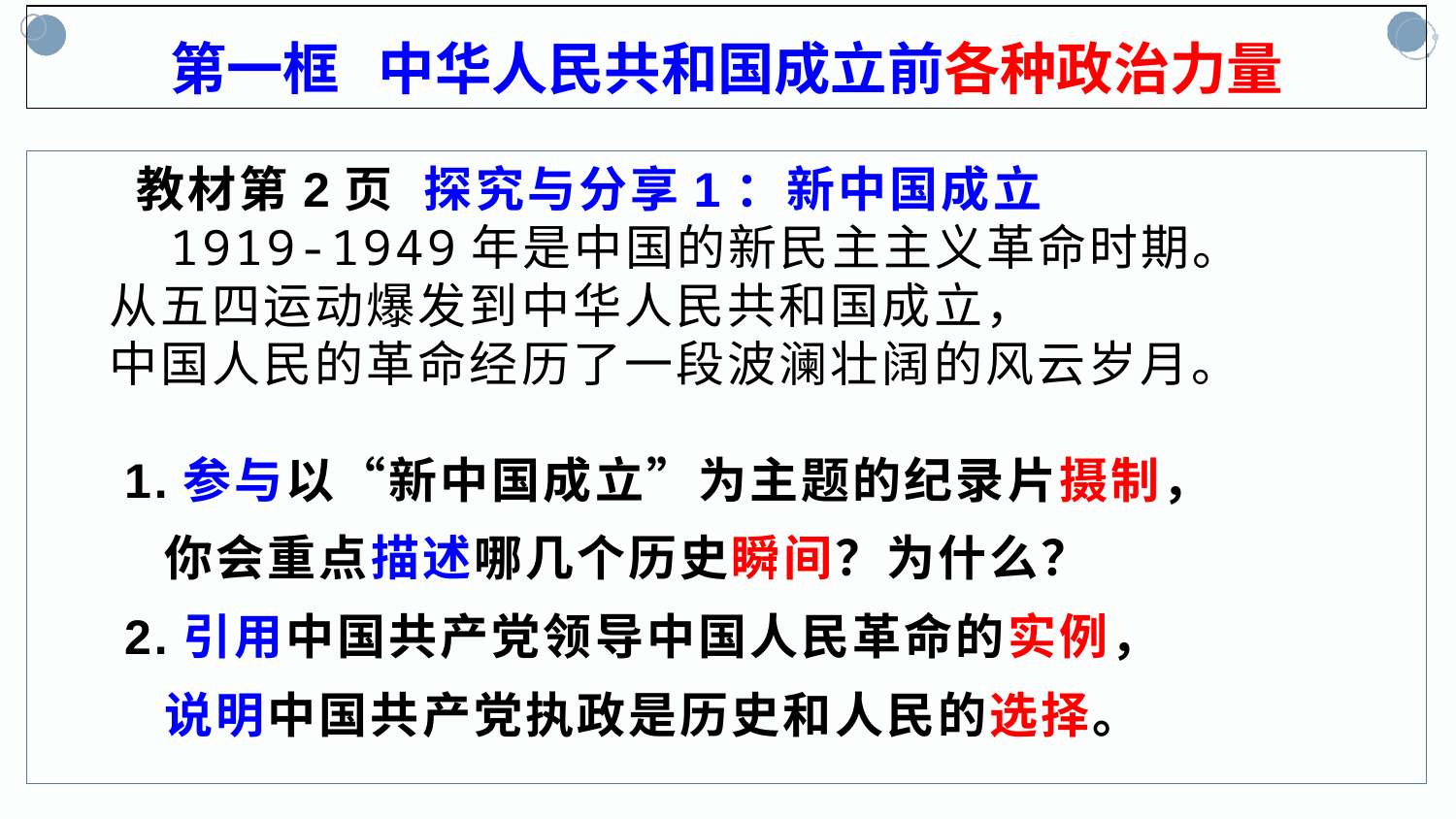

第一框   中华人民共和国成立前各种政治力量
      教材第2页  探究与分享1：新中国成立
    1919-1949年是中国的新民主主义革命时期。
    从五四运动爆发到中华人民共和国成立，
    中国人民的革命经历了一段波澜壮阔的风云岁月。

     1.参与以“新中国成立”为主题的纪录片摄制，
        你会重点描述哪几个历史瞬间？为什么？
     2.引用中国共产党领导中国人民革命的实例，
        说明中国共产党执政是历史和人民的选择。